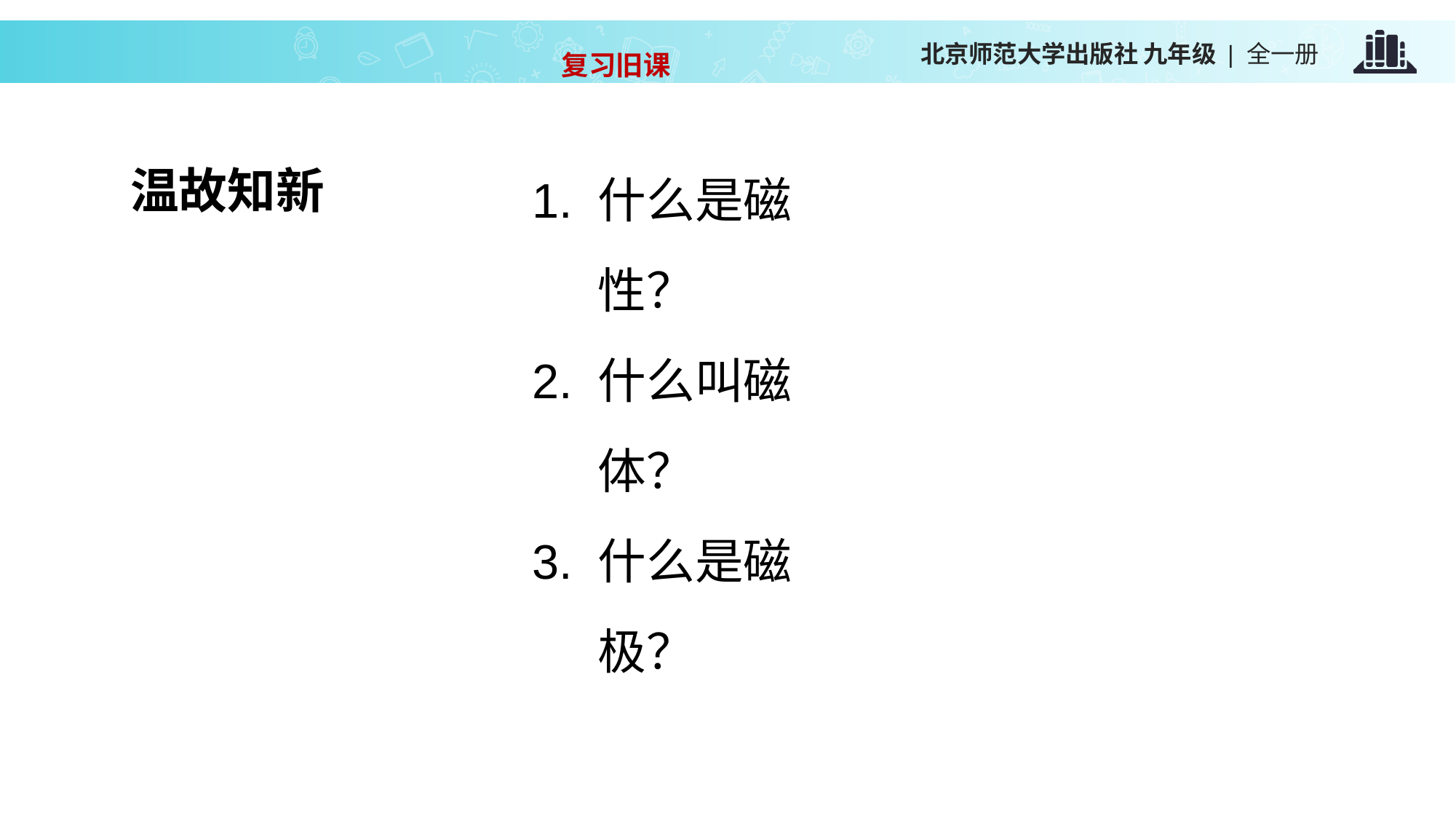

复习旧课
温故知新
1. 什么是磁性？
2. 什么叫磁体？
3. 什么是磁极？